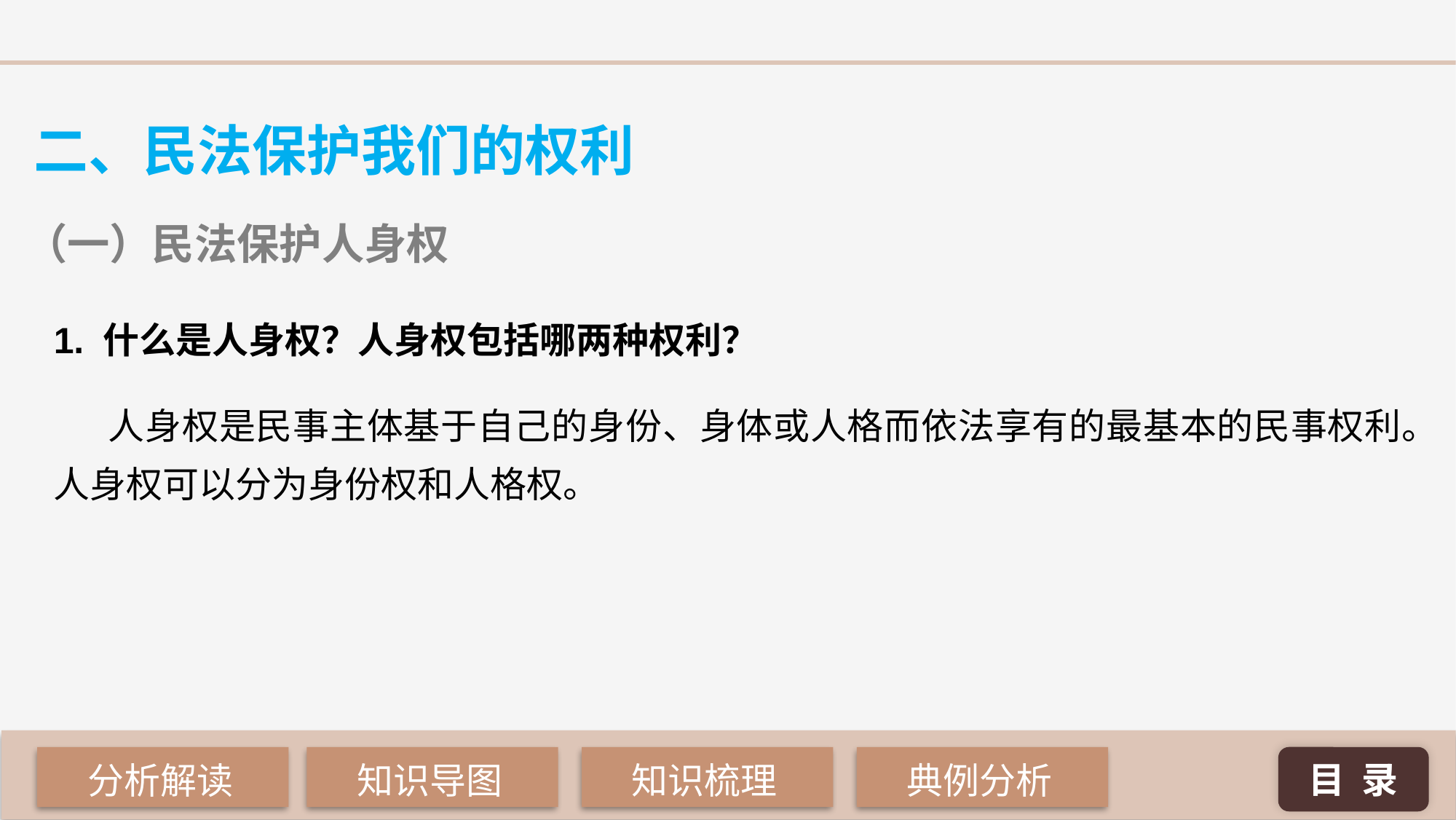

二、民法保护我们的权利
（一）民法保护人身权
1. 什么是人身权？人身权包括哪两种权利？
人身权是民事主体基于自己的身份、身体或人格而依法享有的最基本的民事权利。人身权可以分为身份权和人格权。